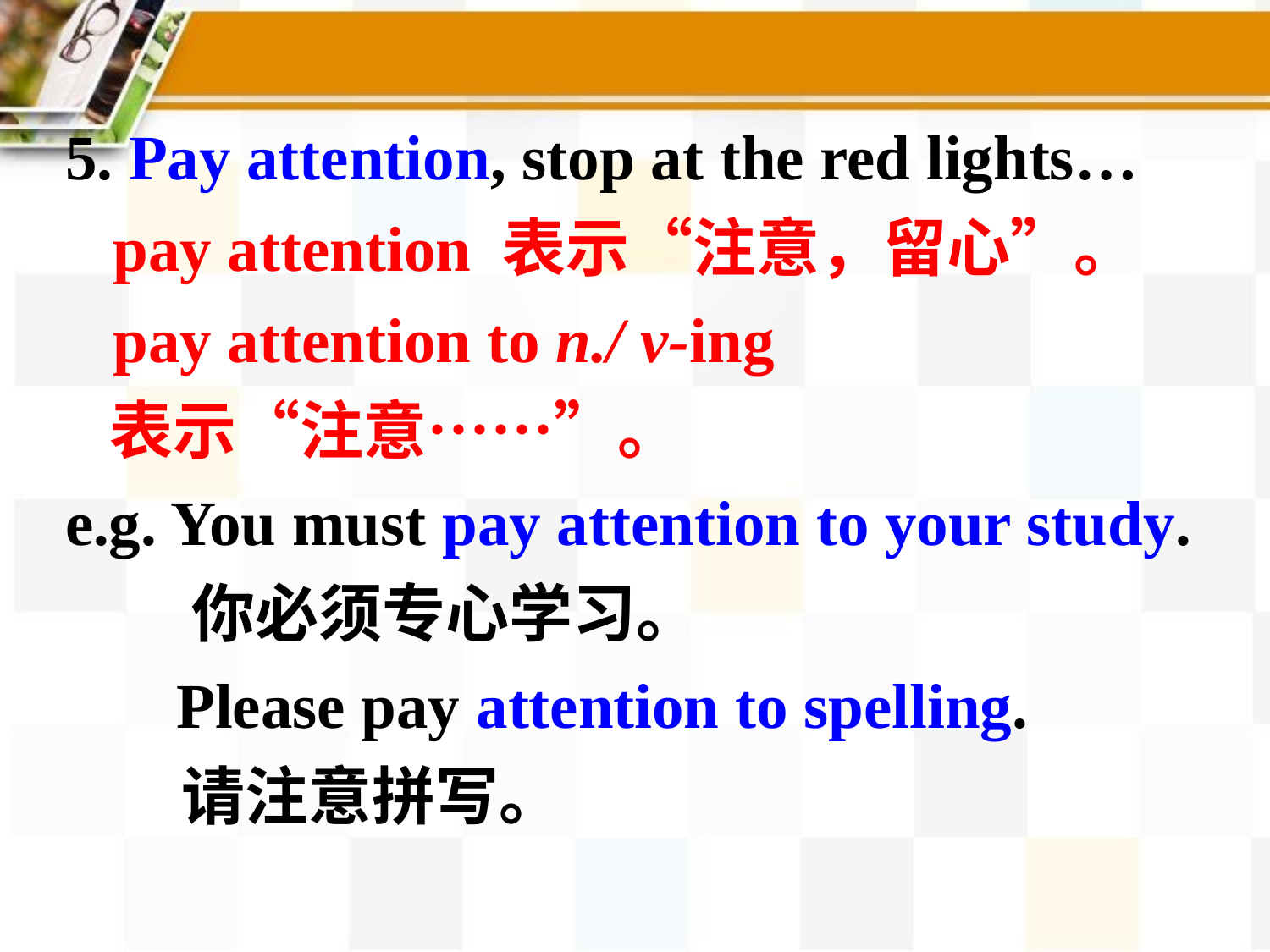

5. Pay attention, stop at the red lights…
   pay attention 表示“注意，留心”。
   pay attention to n./ v-ing
  表示“注意……”。
e.g. You must pay attention to your study.
       你必须专心学习。
       Please pay attention to spelling.
       请注意拼写。